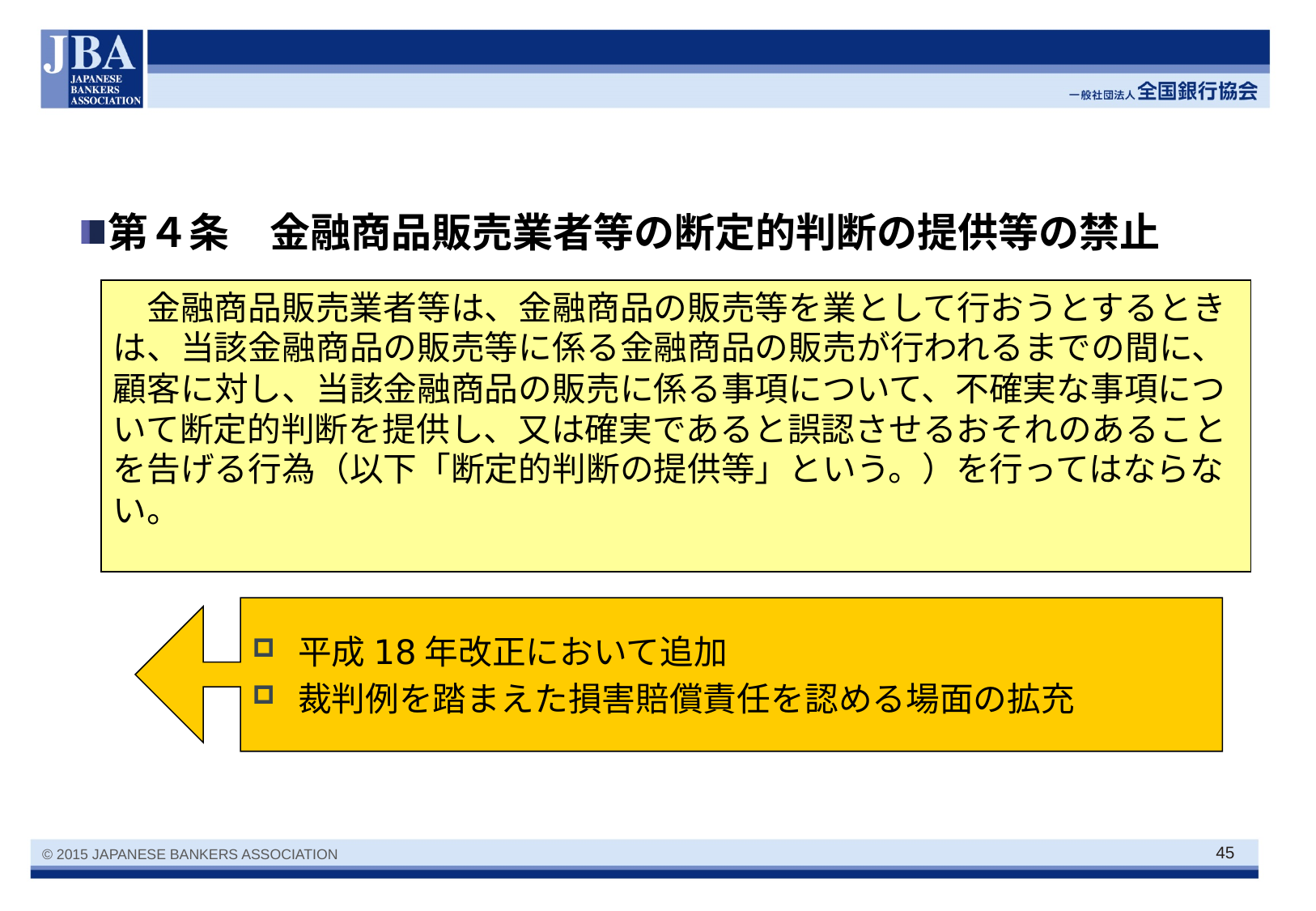

#
第４条　金融商品販売業者等の断定的判断の提供等の禁止
　金融商品販売業者等は、金融商品の販売等を業として行おうとするときは、当該金融商品の販売等に係る金融商品の販売が行われるまでの間に、顧客に対し、当該金融商品の販売に係る事項について、不確実な事項について断定的判断を提供し、又は確実であると誤認させるおそれのあることを告げる行為（以下「断定的判断の提供等」という。）を行ってはならない。
平成18年改正において追加
裁判例を踏まえた損害賠償責任を認める場面の拡充